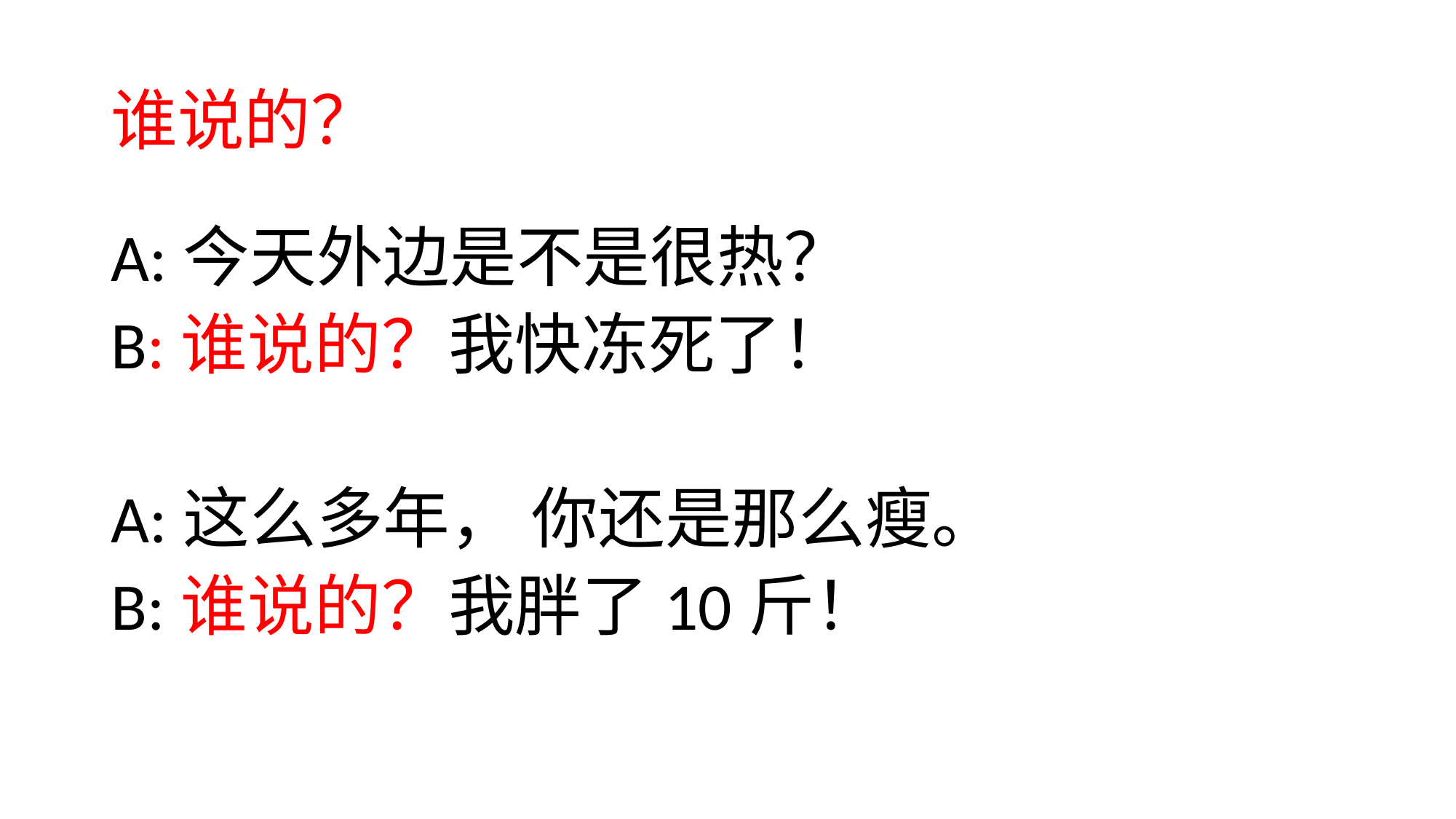

# 谁说的？
A:今天外边是不是很热？
B:谁说的？我快冻死了！

A:这么多年， 你还是那么瘦。
B:谁说的？我胖了10斤！